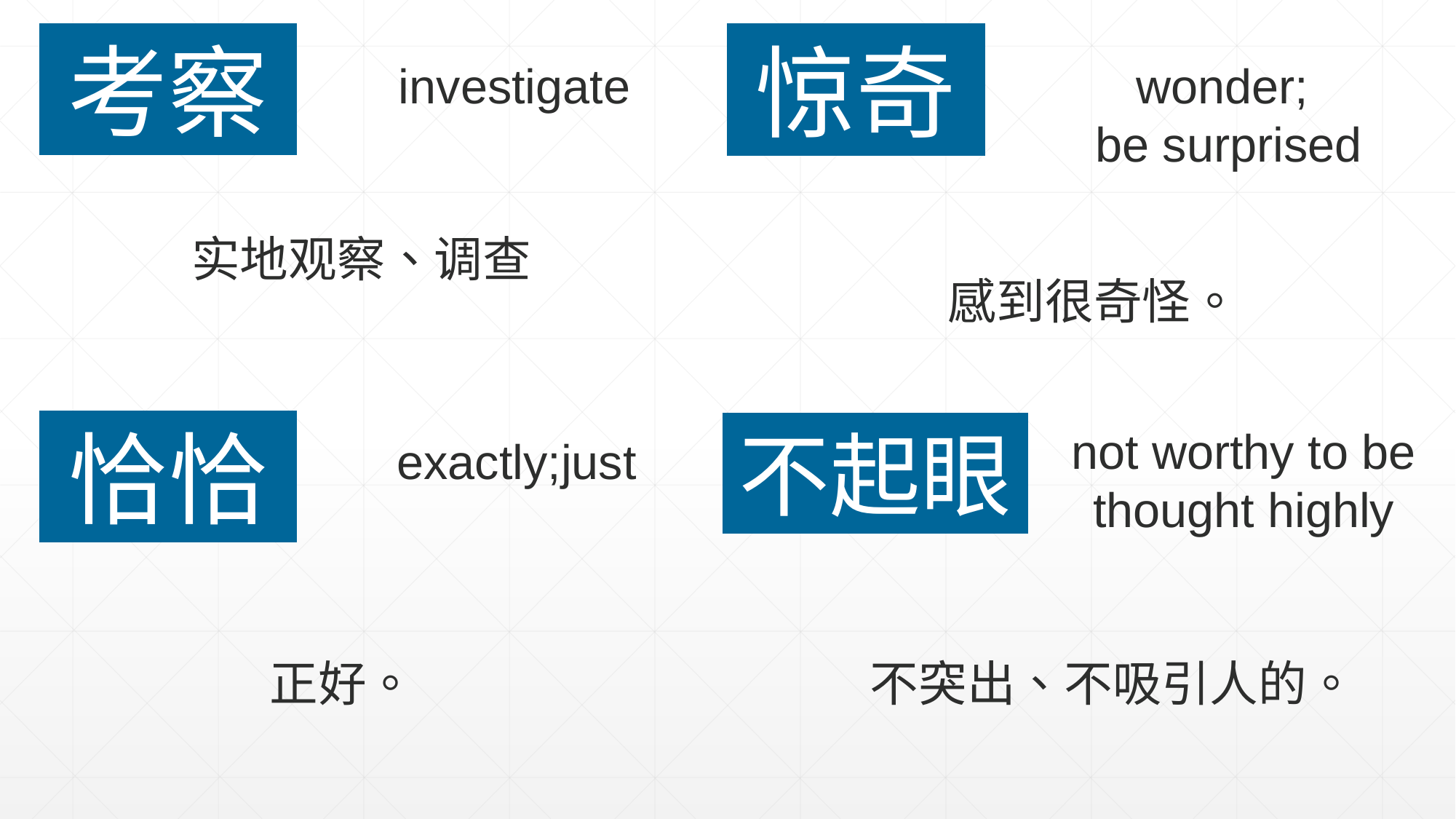

考察
惊奇
investigate
wonder;
 be surprised
实地观察、调查
感到很奇怪。
恰恰
不起眼
not worthy to be thought highly
exactly;just
正好。
不突出、不吸引人的。